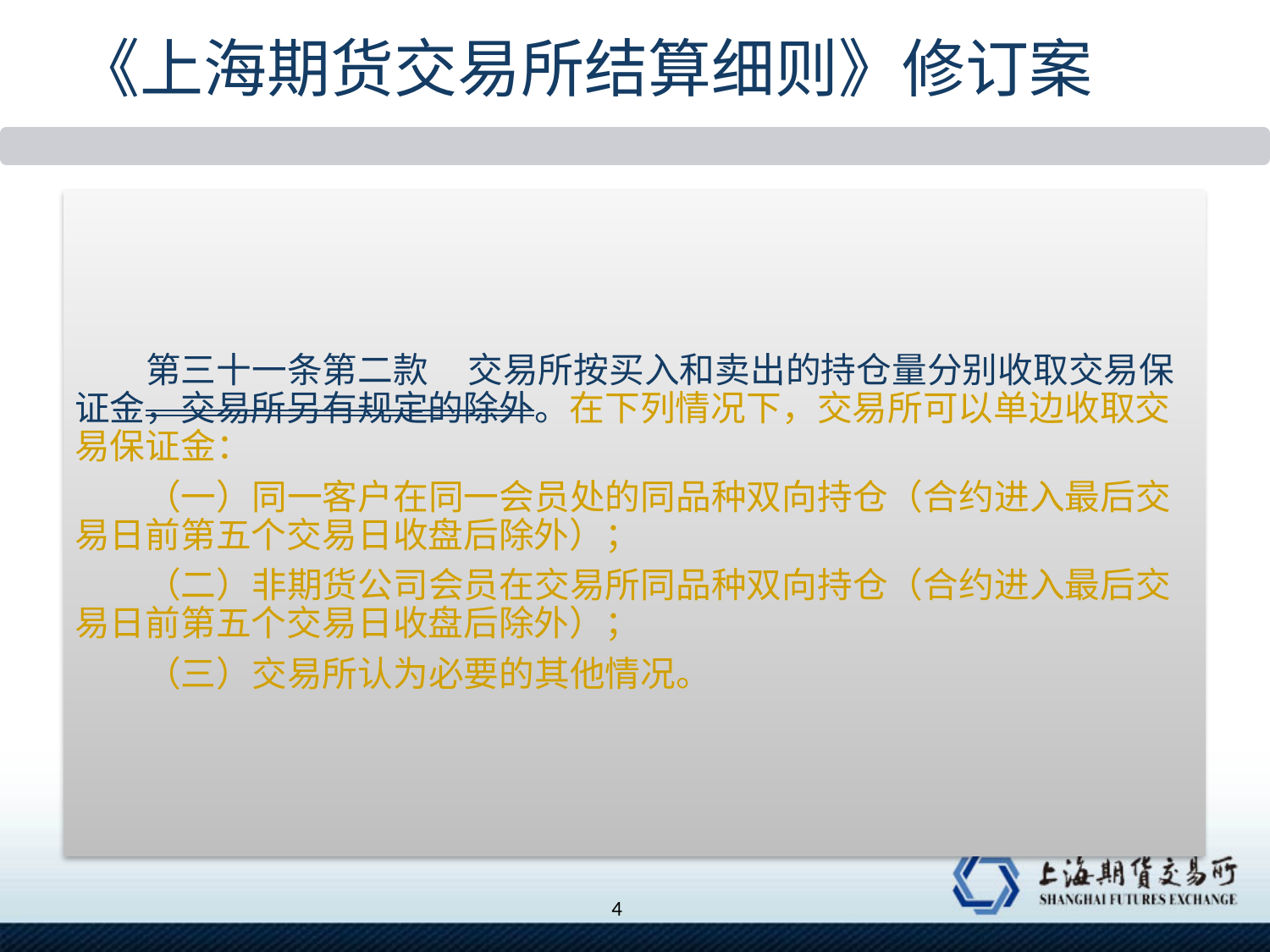

# 《上海期货交易所结算细则》修订案

        第三十一条第二款     交易所按买入和卖出的持仓量分别收取交易保证金，交易所另有规定的除外。在下列情况下，交易所可以单边收取交易保证金：
        （一）同一客户在同一会员处的同品种双向持仓（合约进入最后交易日前第五个交易日收盘后除外）；
        （二）非期货公司会员在交易所同品种双向持仓（合约进入最后交易日前第五个交易日收盘后除外）；
        （三）交易所认为必要的其他情况。
4